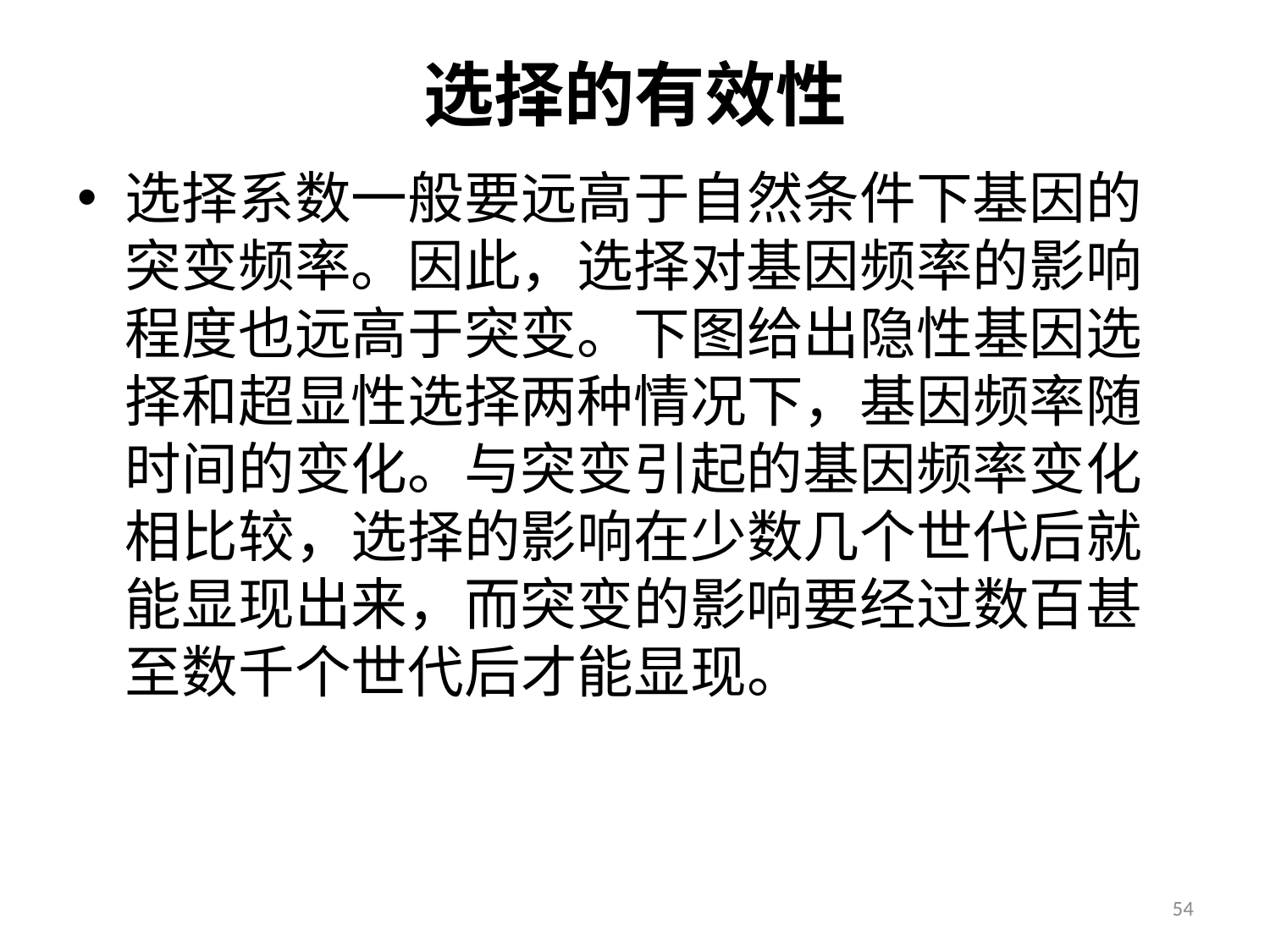

# 选择的有效性
选择系数一般要远高于自然条件下基因的突变频率。因此，选择对基因频率的影响程度也远高于突变。下图给出隐性基因选择和超显性选择两种情况下，基因频率随时间的变化。与突变引起的基因频率变化相比较，选择的影响在少数几个世代后就能显现出来，而突变的影响要经过数百甚至数千个世代后才能显现。
54